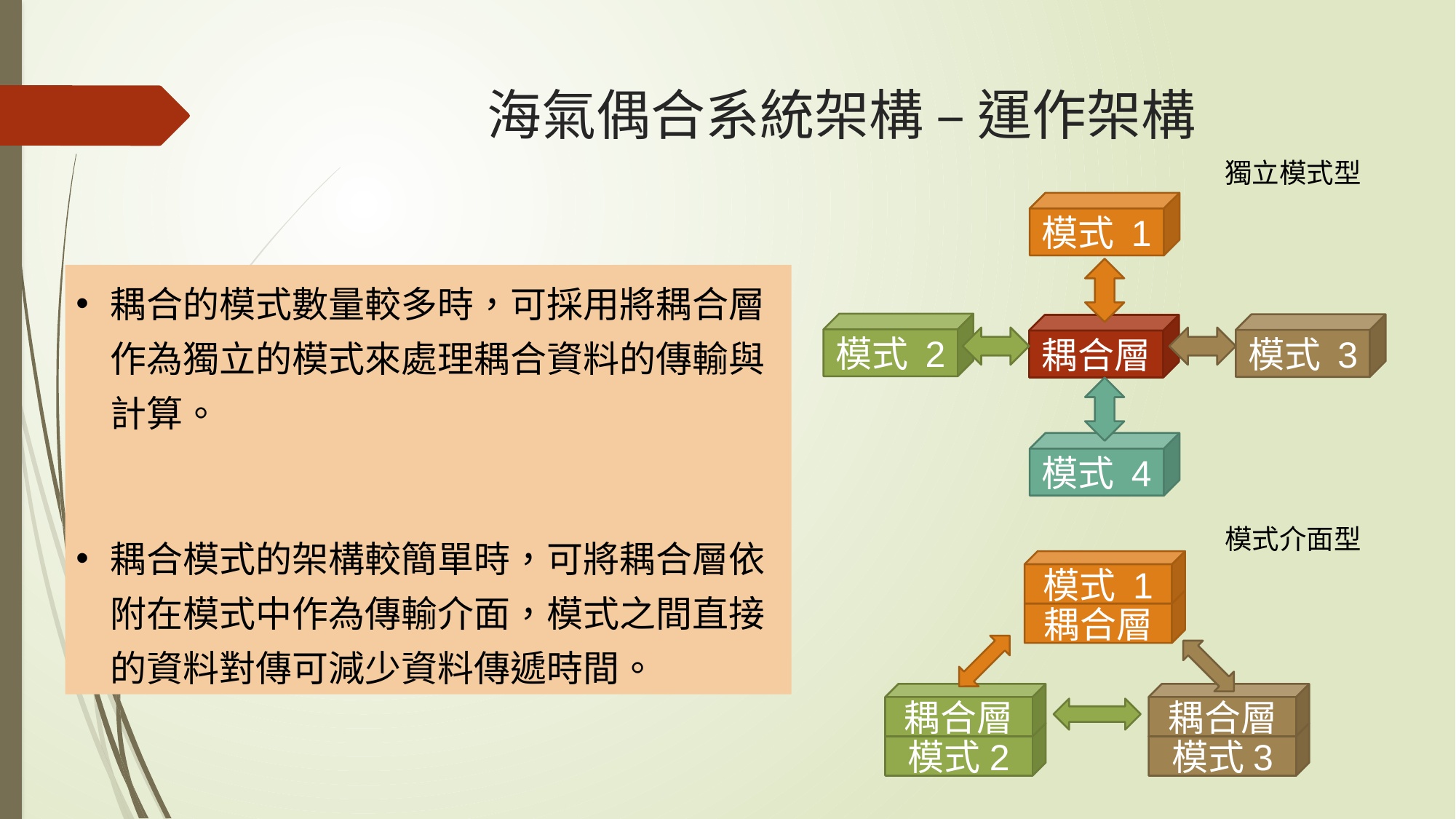

# 海氣偶合系統架構 – 運作架構
獨立模式型
模式 1

模式 2
模式 3
耦合層

模式 4
耦合的模式數量較多時，可採用將耦合層作為獨立的模式來處理耦合資料的傳輸與計算。

耦合模式的架構較簡單時，可將耦合層依附在模式中作為傳輸介面，模式之間直接的資料對傳可減少資料傳遞時間。
模式介面型
模式 1
耦合層

耦合層
模式2
耦合層
模式3